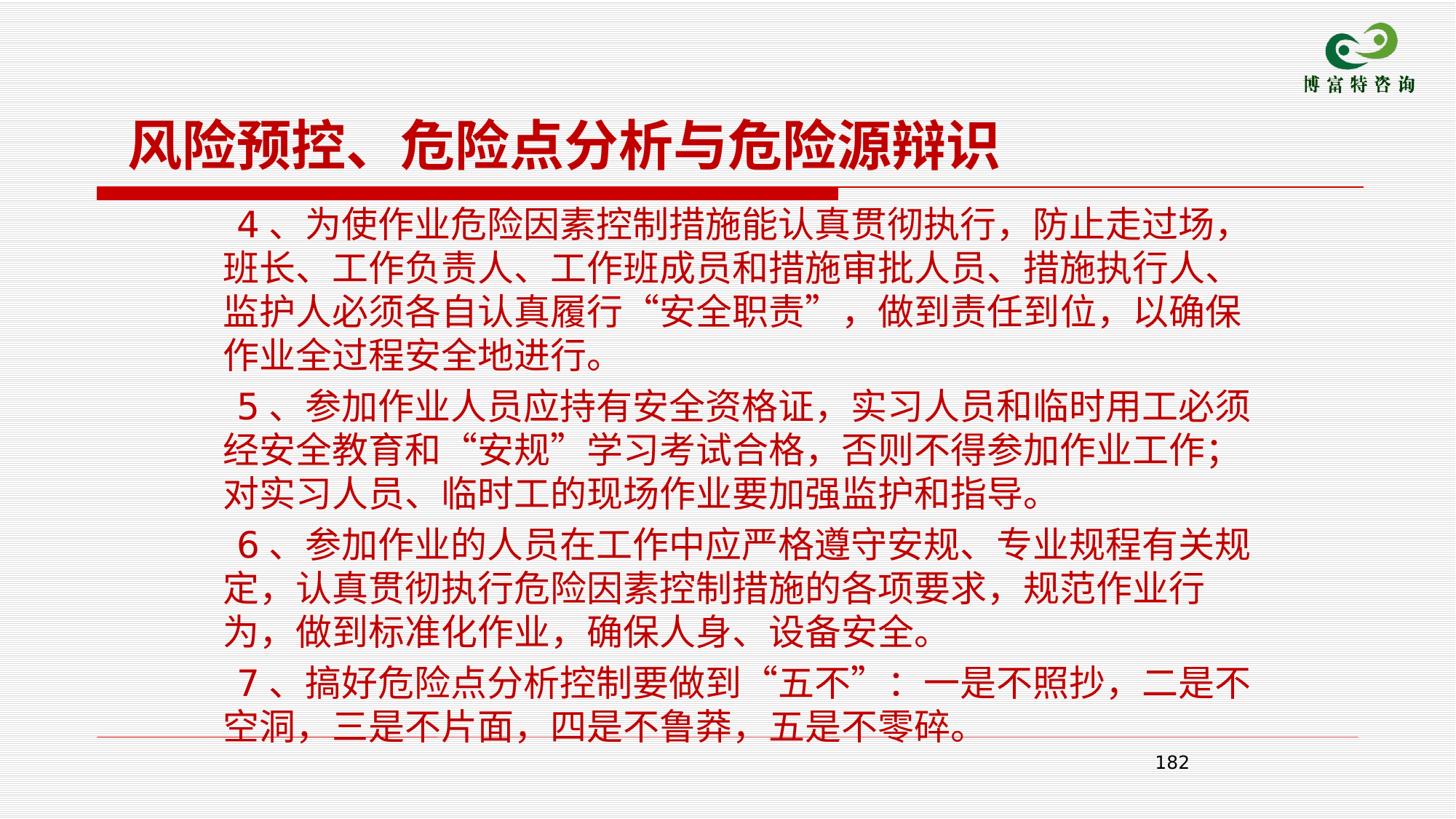

风险预控、危险点分析与危险源辩识
      4、为使作业危险因素控制措施能认真贯彻执行，防止走过场，班长、工作负责人、工作班成员和措施审批人员、措施执行人、监护人必须各自认真履行“安全职责”，做到责任到位，以确保作业全过程安全地进行。
      5、参加作业人员应持有安全资格证，实习人员和临时用工必须经安全教育和“安规”学习考试合格，否则不得参加作业工作；对实习人员、临时工的现场作业要加强监护和指导。
      6、参加作业的人员在工作中应严格遵守安规、专业规程有关规定，认真贯彻执行危险因素控制措施的各项要求，规范作业行为，做到标准化作业，确保人身、设备安全。
      7、搞好危险点分析控制要做到“五不”：一是不照抄，二是不空洞，三是不片面，四是不鲁莽，五是不零碎。

182